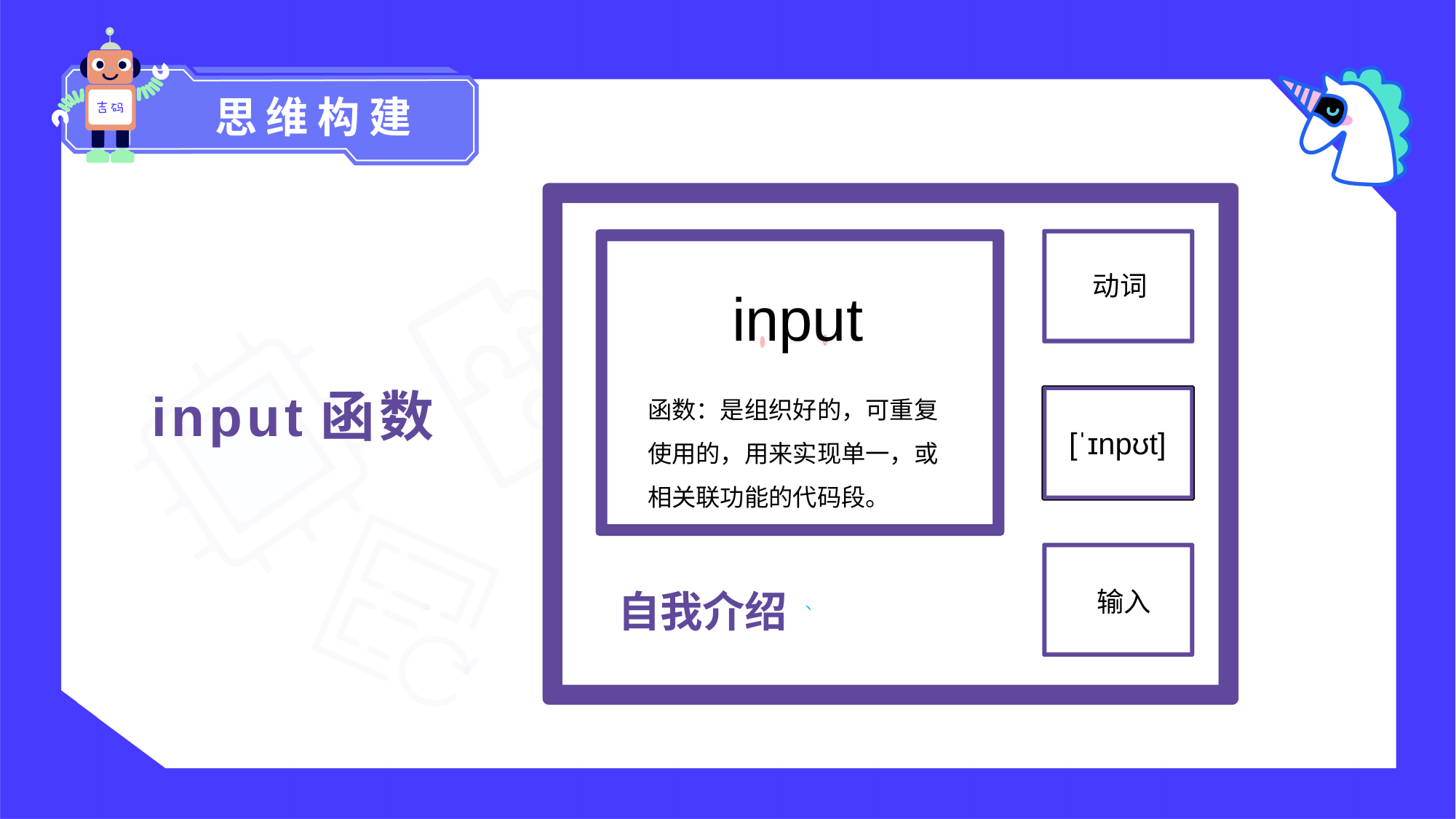

思维构建

动词
input
函数：是组织好的，可重复使用的，用来实现单一，或相关联功能的代码段。
input函数
   [ˈɪnpʊt]
自我介绍
输入